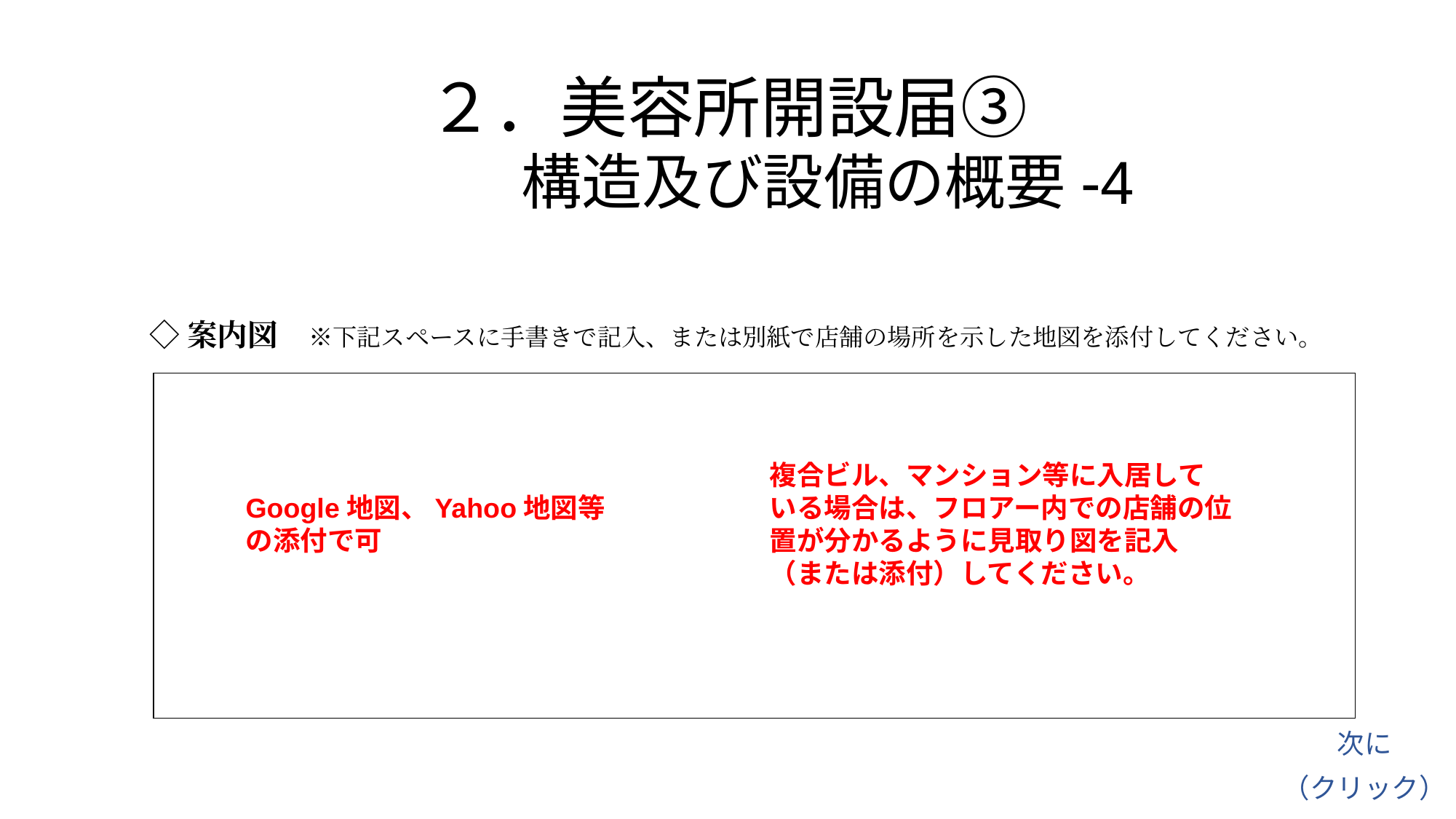

# ２．美容所開設届③ 　　　構造及び設備の概要-4
◇案内図　※下記スペースに手書きで記入、または別紙で店舗の場所を示した地図を添付してください。

複合ビル、マンション等に入居している場合は、フロアー内での店舗の位置が分かるように見取り図を記入（または添付）してください。
Google地図、Yahoo地図等の添付で可
次に
（クリック）